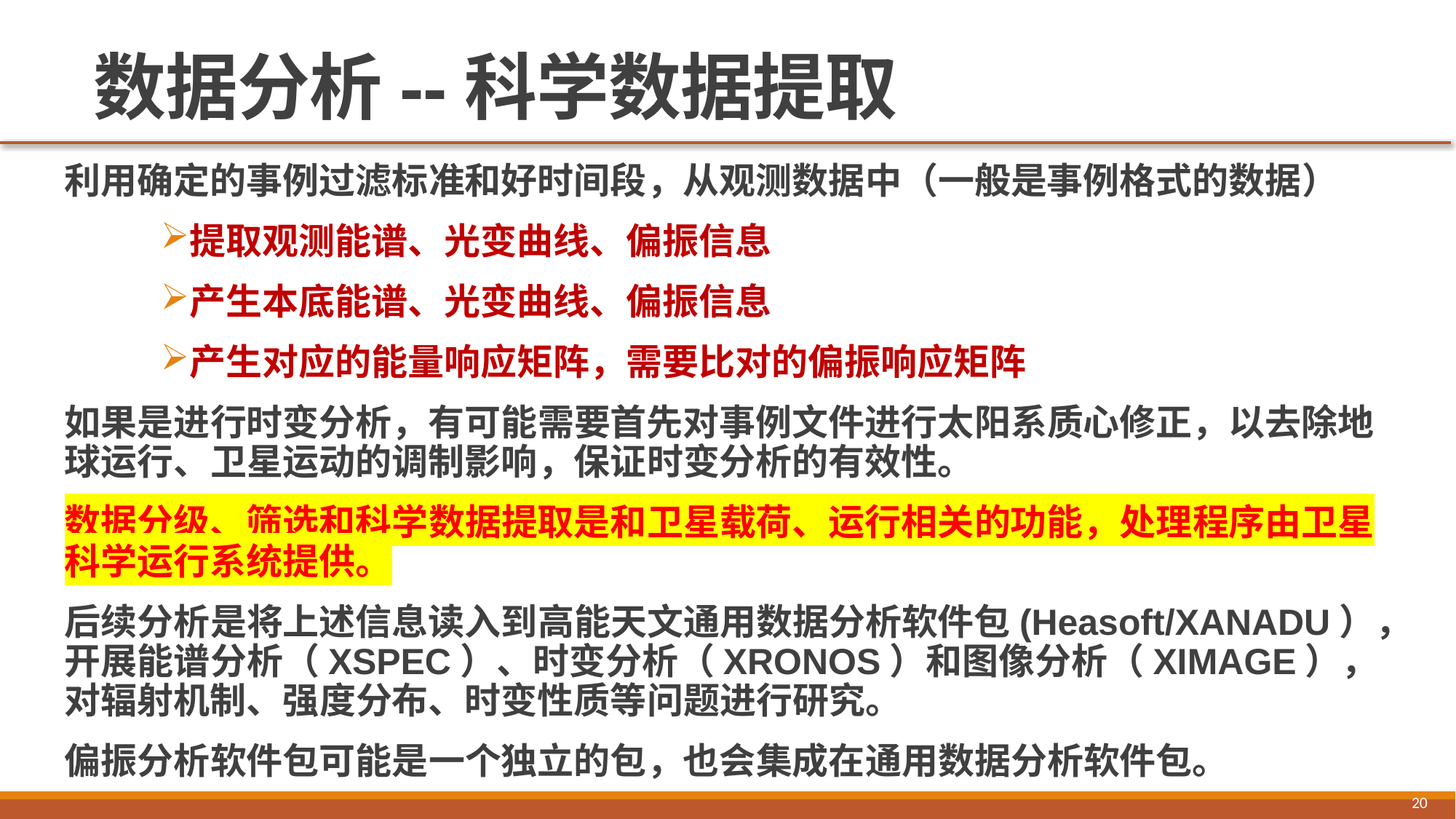

# 数据分析--科学数据提取
利用确定的事例过滤标准和好时间段，从观测数据中（一般是事例格式的数据）
提取观测能谱、光变曲线、偏振信息
产生本底能谱、光变曲线、偏振信息
产生对应的能量响应矩阵，需要比对的偏振响应矩阵
如果是进行时变分析，有可能需要首先对事例文件进行太阳系质心修正，以去除地球运行、卫星运动的调制影响，保证时变分析的有效性。
数据分级、筛选和科学数据提取是和卫星载荷、运行相关的功能，处理程序由卫星科学运行系统提供。
后续分析是将上述信息读入到高能天文通用数据分析软件包(Heasoft/XANADU），开展能谱分析（XSPEC）、时变分析（XRONOS）和图像分析（XIMAGE），对辐射机制、强度分布、时变性质等问题进行研究。
偏振分析软件包可能是一个独立的包，也会集成在通用数据分析软件包。
20